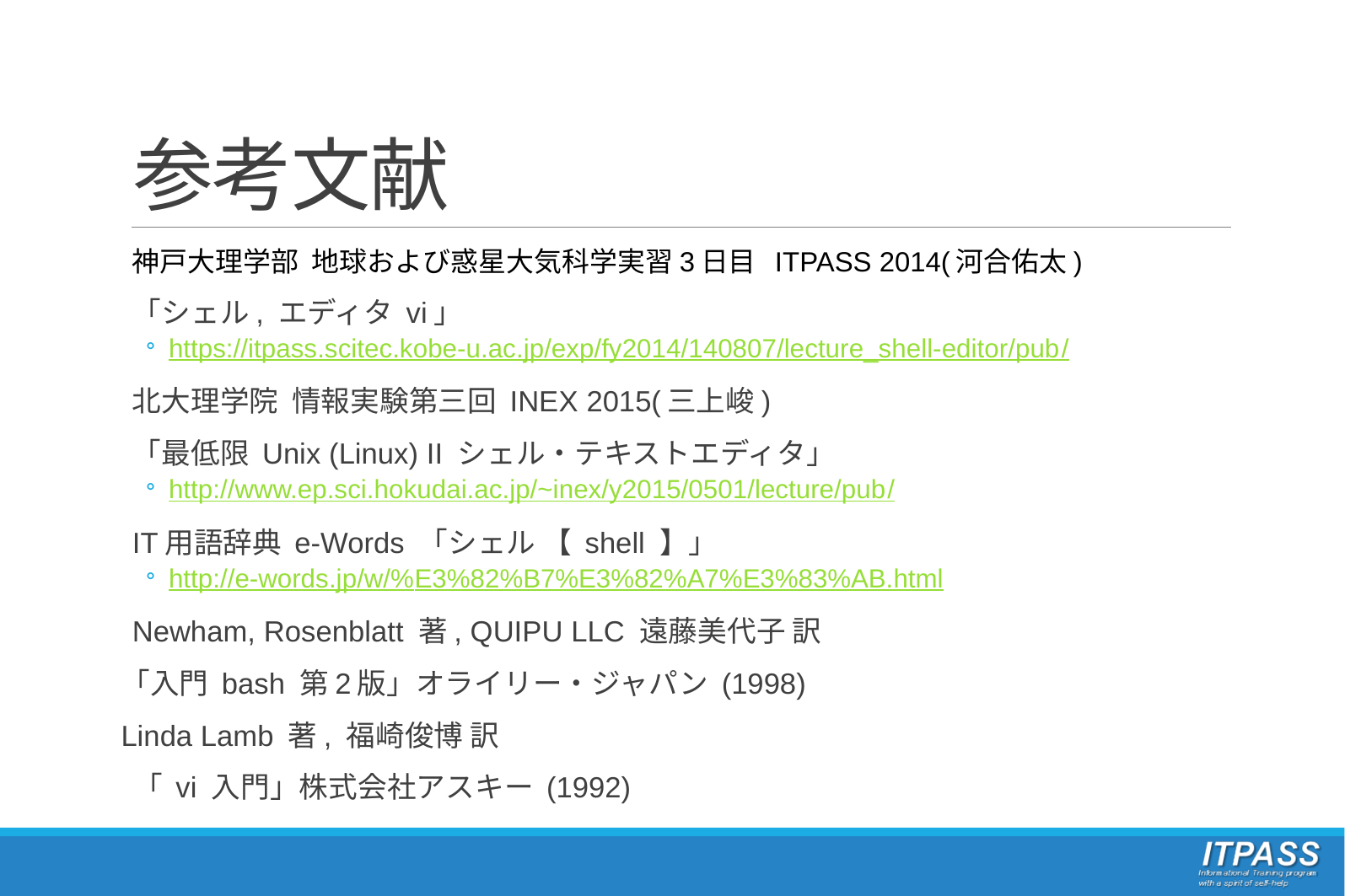

# 参考文献
神戸大理学部  地球および惑星大気科学実習3日目  ITPASS 2014(河合佑太)
「シェル, エディタ vi」
https://itpass.scitec.kobe-u.ac.jp/exp/fy2014/140807/lecture_shell-editor/pub/
北大理学院  情報実験第三回 INEX 2015(三上峻)
「最低限 Unix (Linux) II シェル・テキストエディタ」
http://www.ep.sci.hokudai.ac.jp/~inex/y2015/0501/lecture/pub/
IT用語辞典 e-Words 「シェル 【 shell 】」
http://e-words.jp/w/%E3%82%B7%E3%82%A7%E3%83%AB.html
Newham, Rosenblatt 著, QUIPU LLC 遠藤美代子 訳
「入門 bash 第2版」オライリー・ジャパン (1998)
Linda Lamb 著, 福崎俊博 訳
 「 vi 入門」株式会社アスキー (1992)